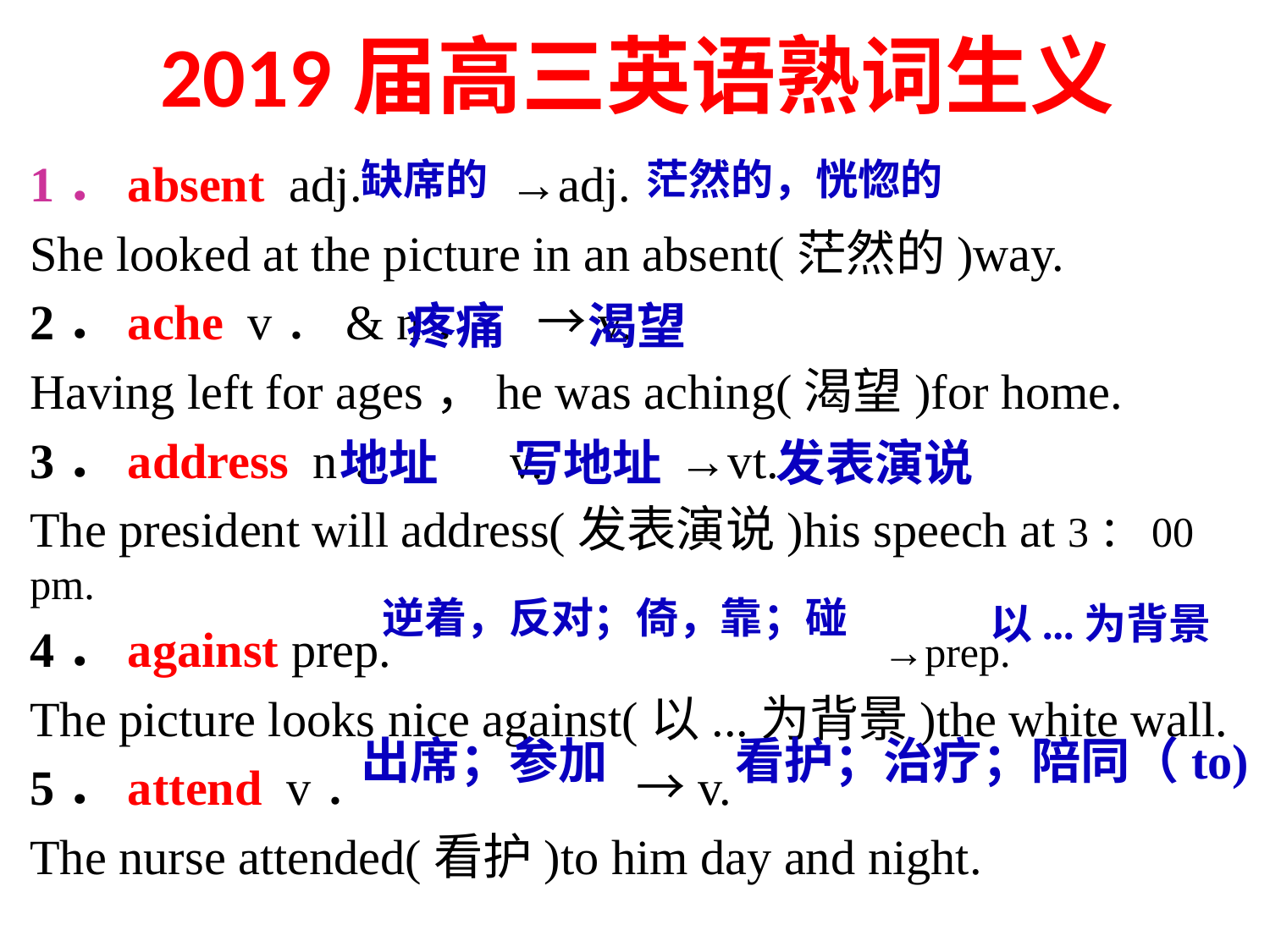

2019届高三英语熟词生义
1．absent  adj.            →adj.
She looked at the picture in an absent(茫然的)way.
2．ache  v．& n．     →v.
Having left for ages，he was aching(渴望)for home.
3．address  n．         v.           →vt.
The president will address(发表演说)his speech at 3：00 pm.
4．against prep.                                        →prep.
The picture looks nice against(以...为背景)the white wall.
5．attend  v．                        →v.
The nurse attended(看护)to him day and night.
缺席的
茫然的，恍惚的
疼痛
渴望
地址
写地址
发表演说
逆着，反对；倚，靠；碰
以...为背景
出席；参加
看护；治疗；陪同（to)